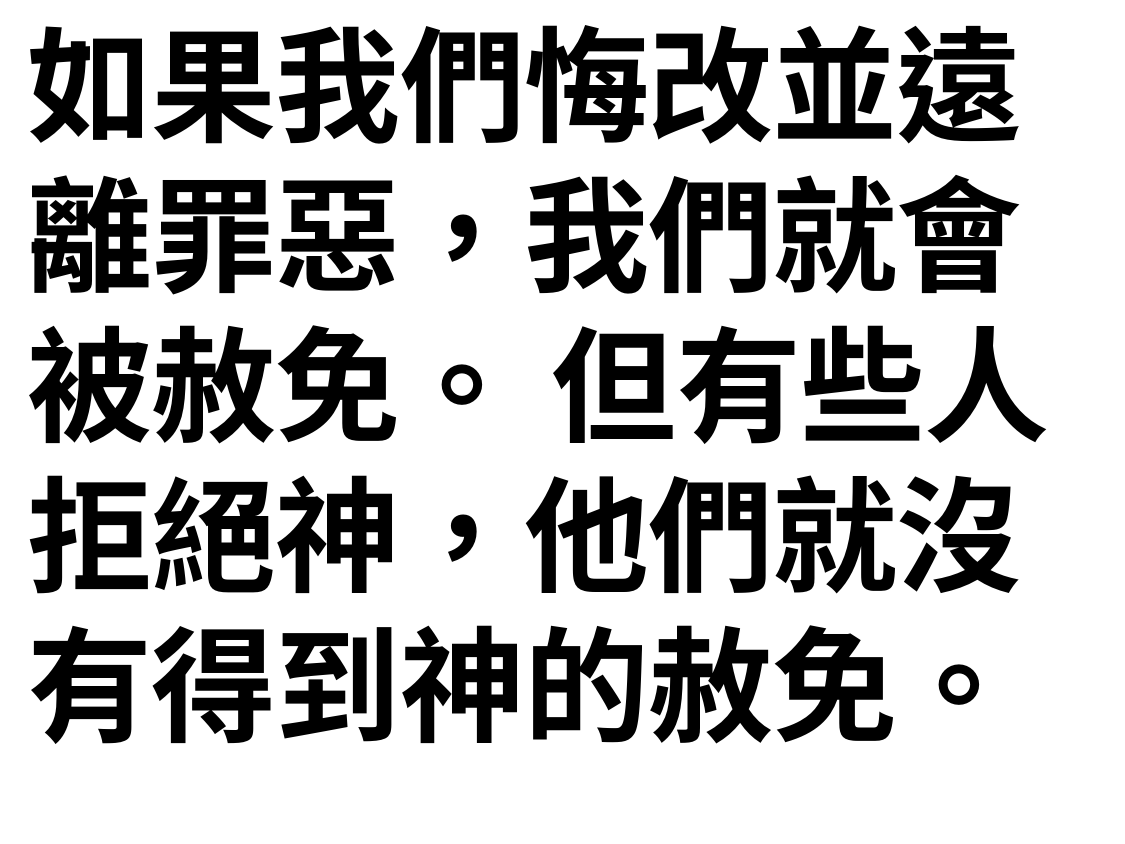

如果我們悔改並遠離罪惡，我們就會被赦免。 但有些人拒絕神，他們就沒有得到神的赦免。